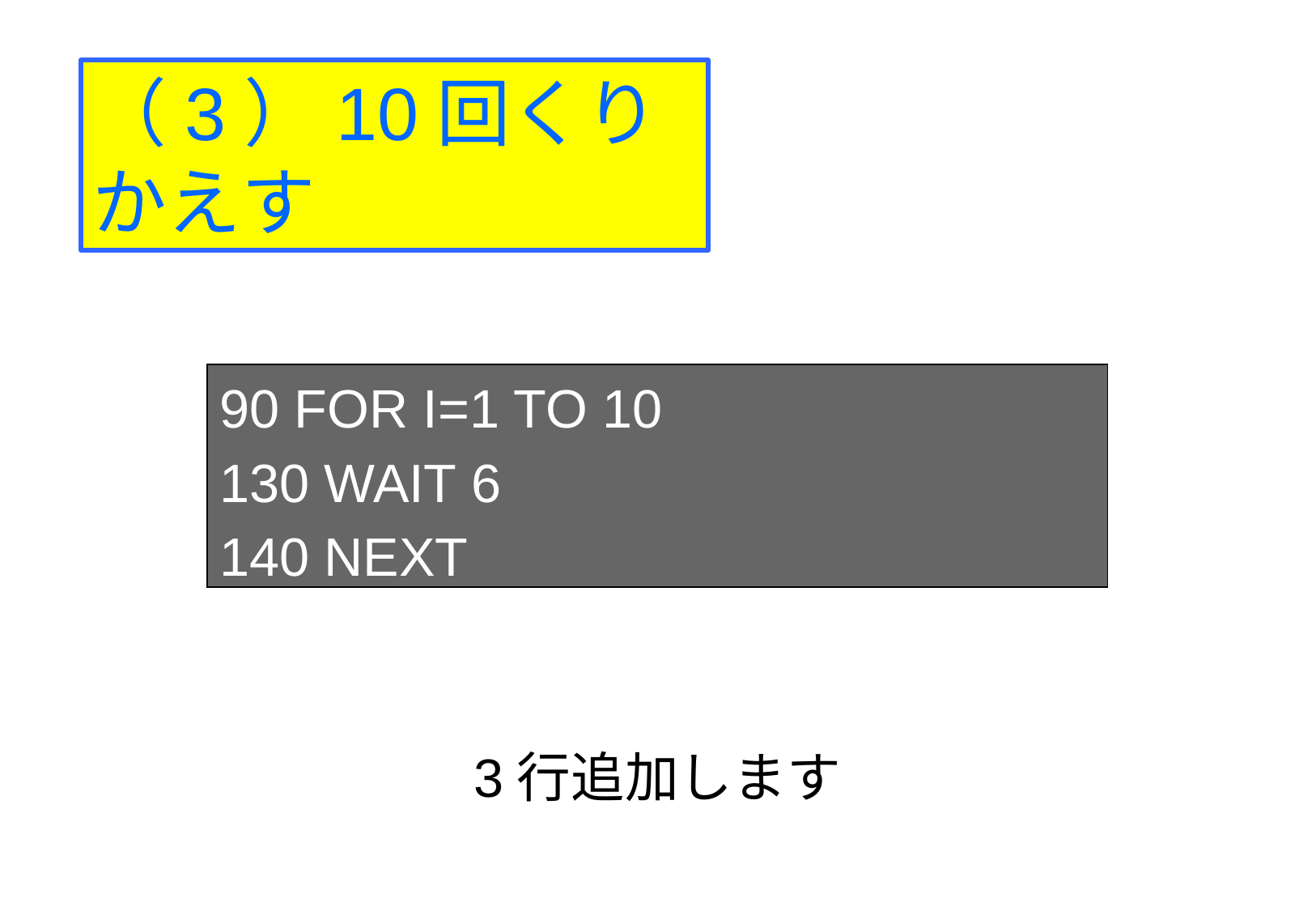

（3）10回くりかえす
90 FOR I=1 TO 10
130 WAIT 6
140 NEXT
3行追加します